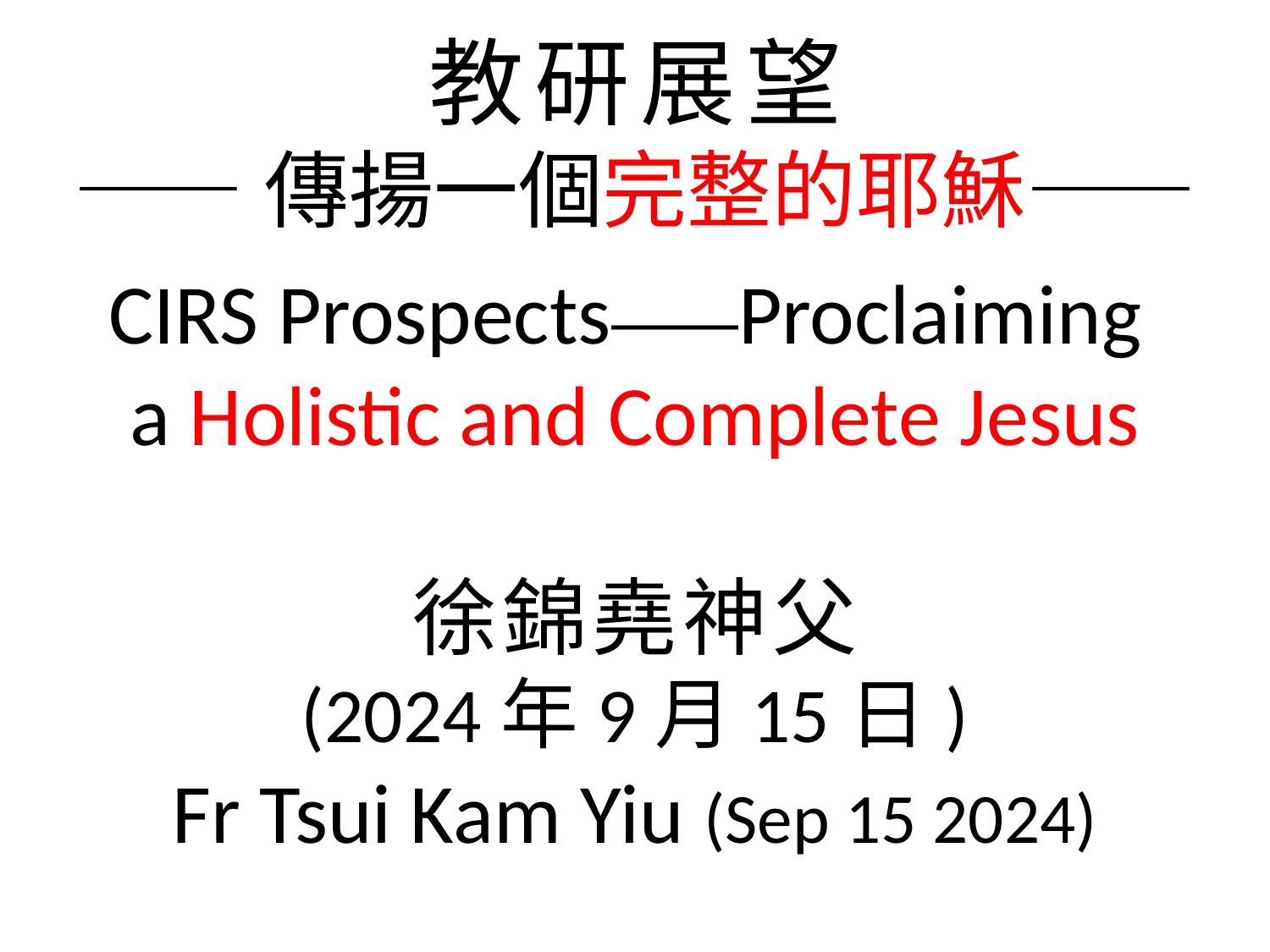

教研展望
——傳揚一個完整的耶穌——
CIRS Prospects——Proclaiming
a Holistic and Complete Jesus

徐錦堯神父
(2024年9月15日)
Fr Tsui Kam Yiu (Sep 15 2024)